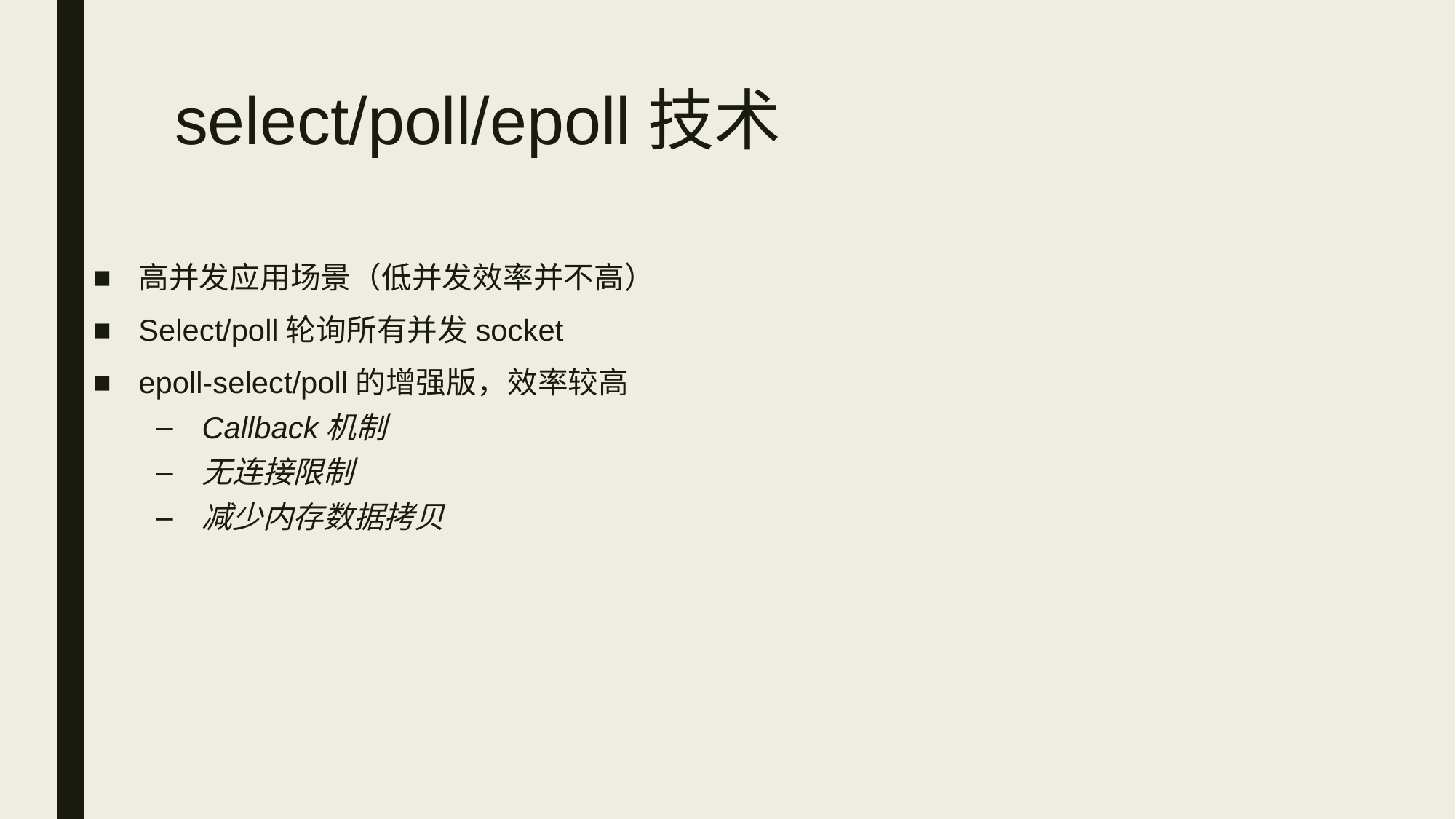

# select/poll/epoll技术
高并发应用场景（低并发效率并不高）
Select/poll轮询所有并发socket
epoll-select/poll的增强版，效率较高
Callback机制
无连接限制
减少内存数据拷贝